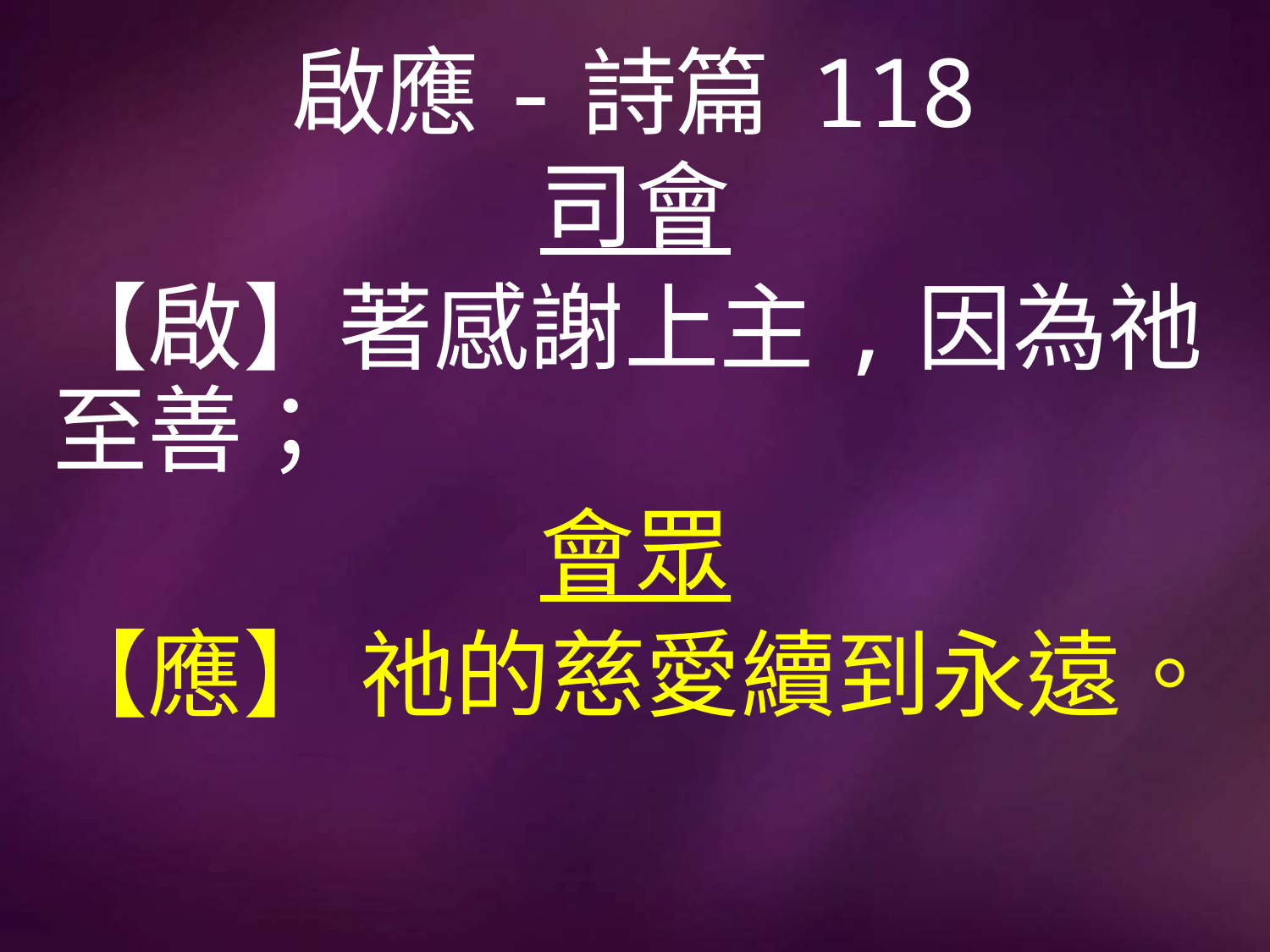

# 啟應-詩篇 118
司會
【啟】著感謝上主,因為祂至善；
會眾
【應】 祂的慈愛續到永遠。